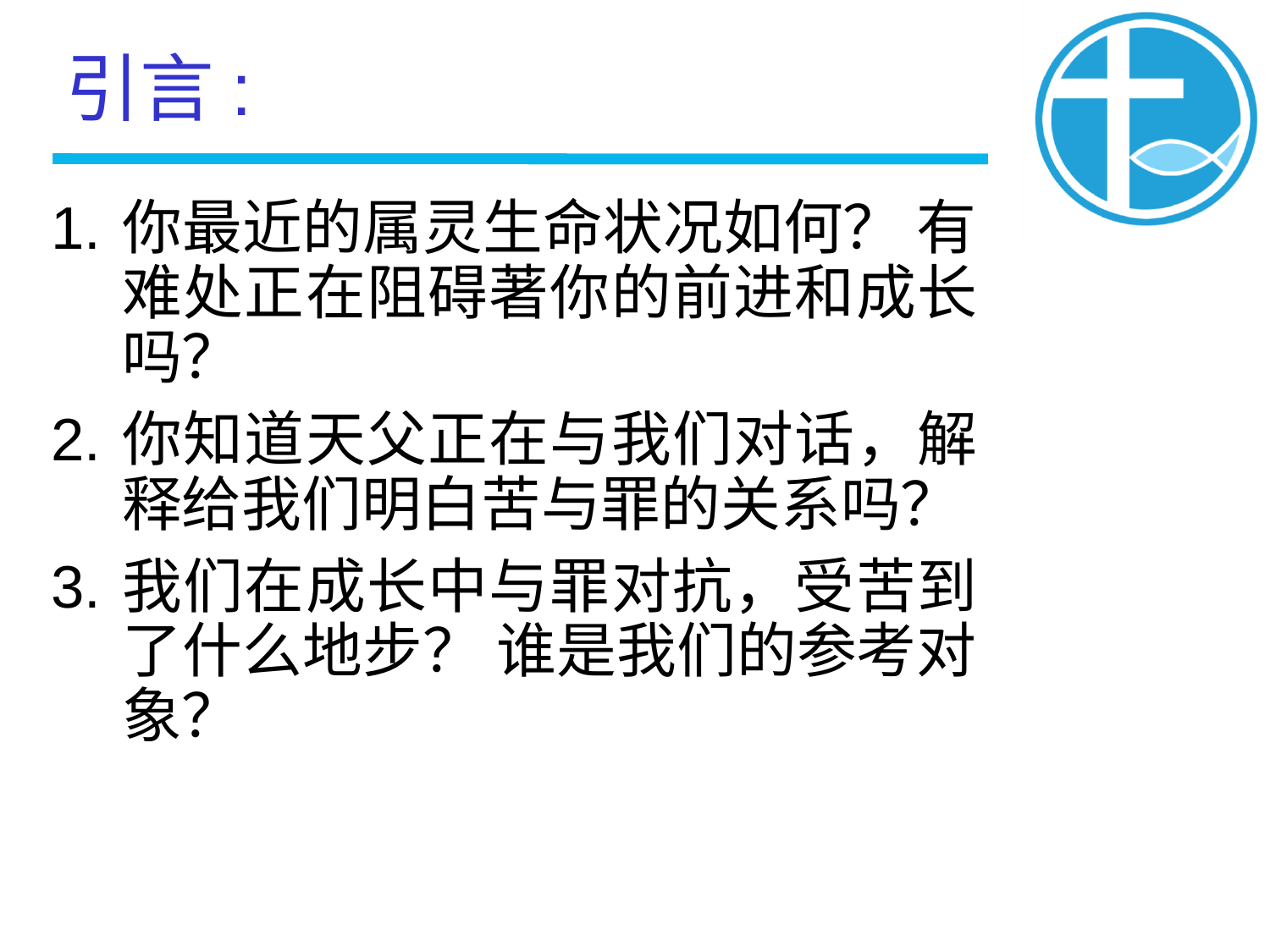

引言:

你最近的属灵生命状况如何？ 有难处正在阻碍著你的前进和成长吗？
你知道天父正在与我们对话，解释给我们明白苦与罪的关系吗？
我们在成长中与罪对抗，受苦到了什么地步？ 谁是我们的参考对象？